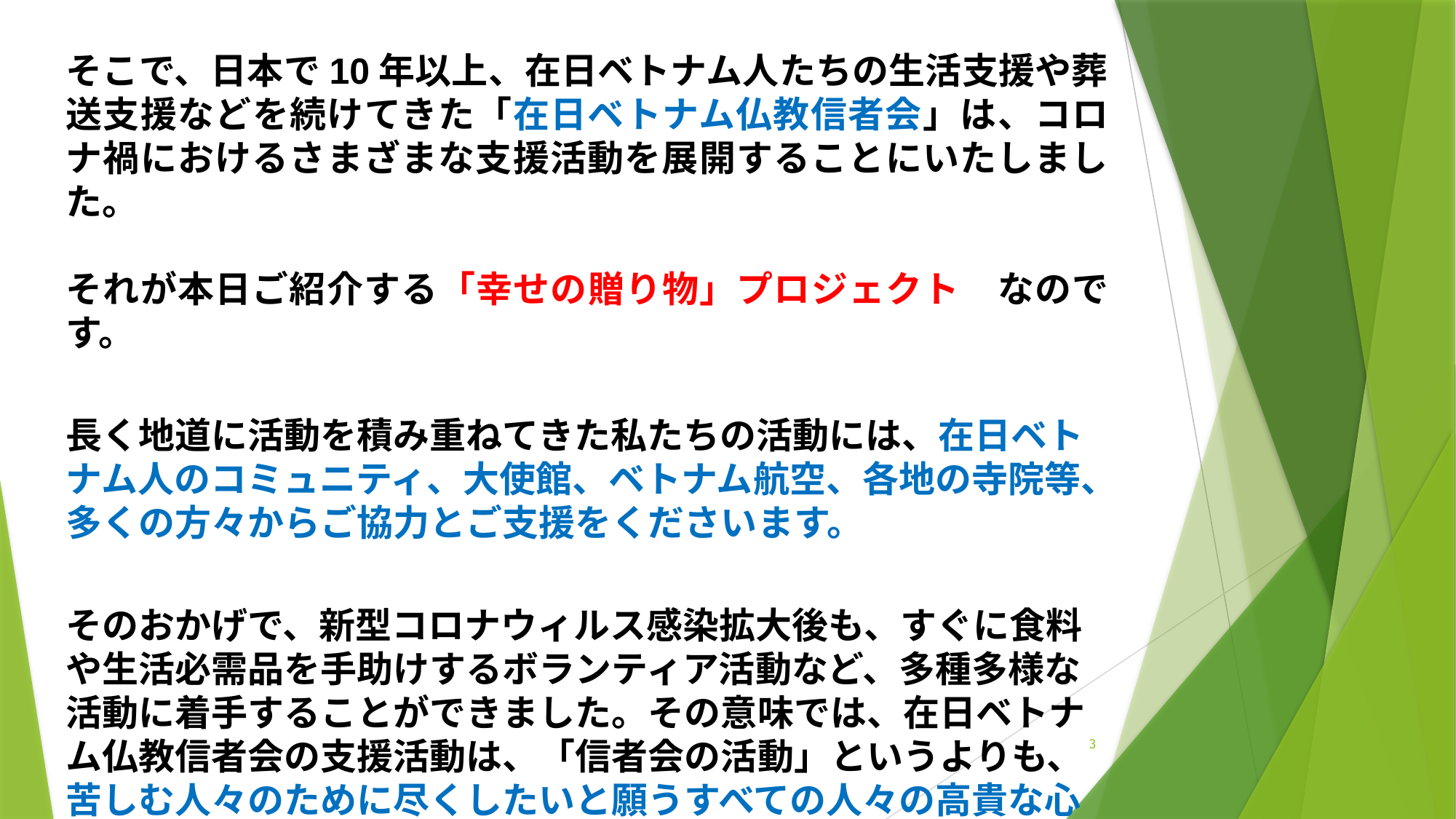

そこで、日本で10年以上、在日ベトナム人たちの生活支援や葬送支援などを続けてきた「在日ベトナム仏教信者会」は、コロナ禍におけるさまざまな支援活動を展開することにいたしました。

それが本日ご紹介する「幸せの贈り物」プロジェクト　なのです。

長く地道に活動を積み重ねてきた私たちの活動には、在日ベトナム人のコミュニティ、大使館、ベトナム航空、各地の寺院等、多くの方々からご協力とご支援をくださいます。
そのおかげで、新型コロナウィルス感染拡大後も、すぐに食料や生活必需品を手助けするボランティア活動など、多種多様な活動に着手することができました。その意味では、在日ベトナム仏教信者会の支援活動は、「信者会の活動」というよりも、苦しむ人々のために尽くしたいと願うすべての人々の高貴な心から生まれ出たものといえるでしょう。

3